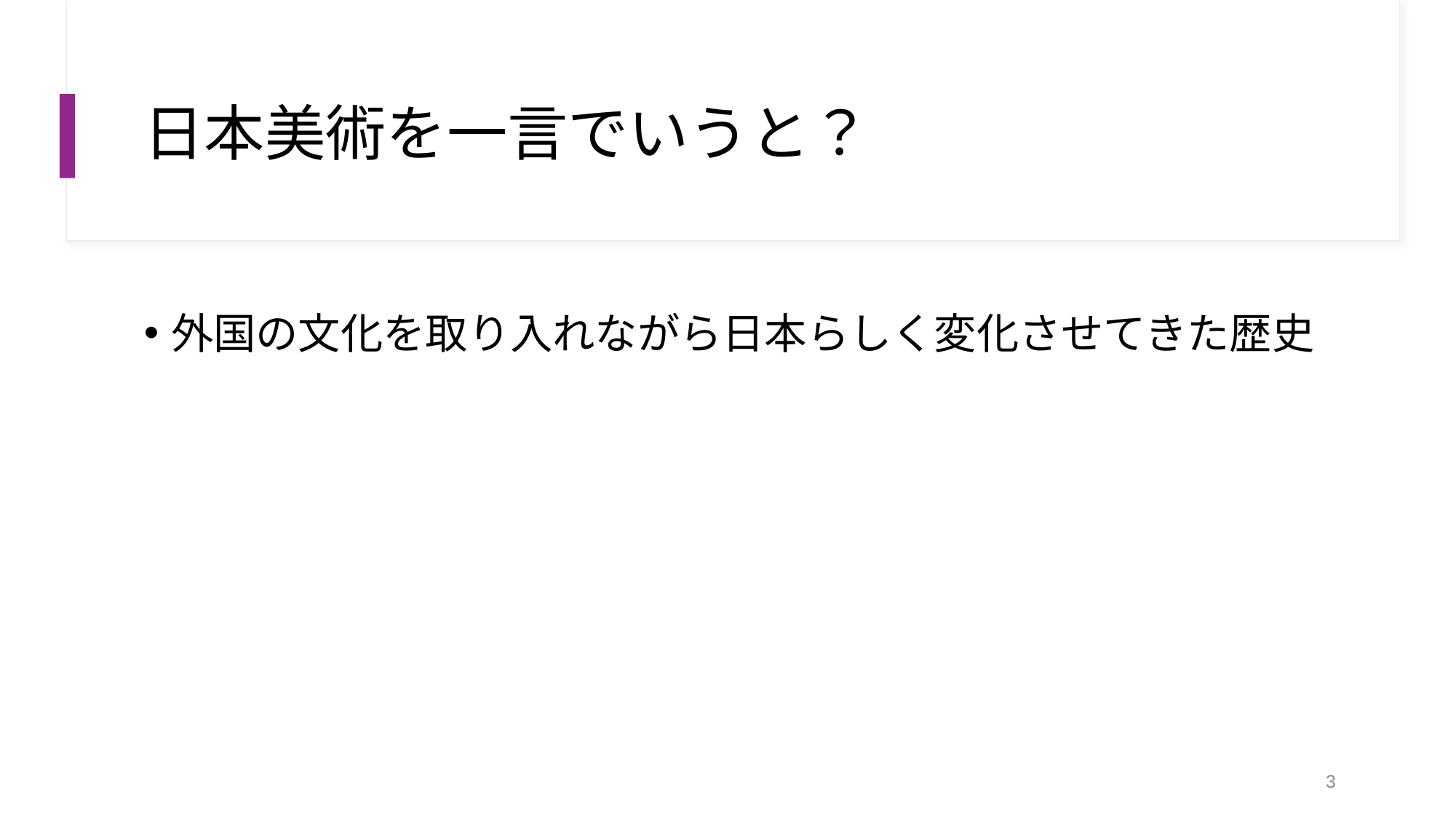

# 日本美術を一言でいうと？
外国の文化を取り入れながら日本らしく変化させてきた歴史
3